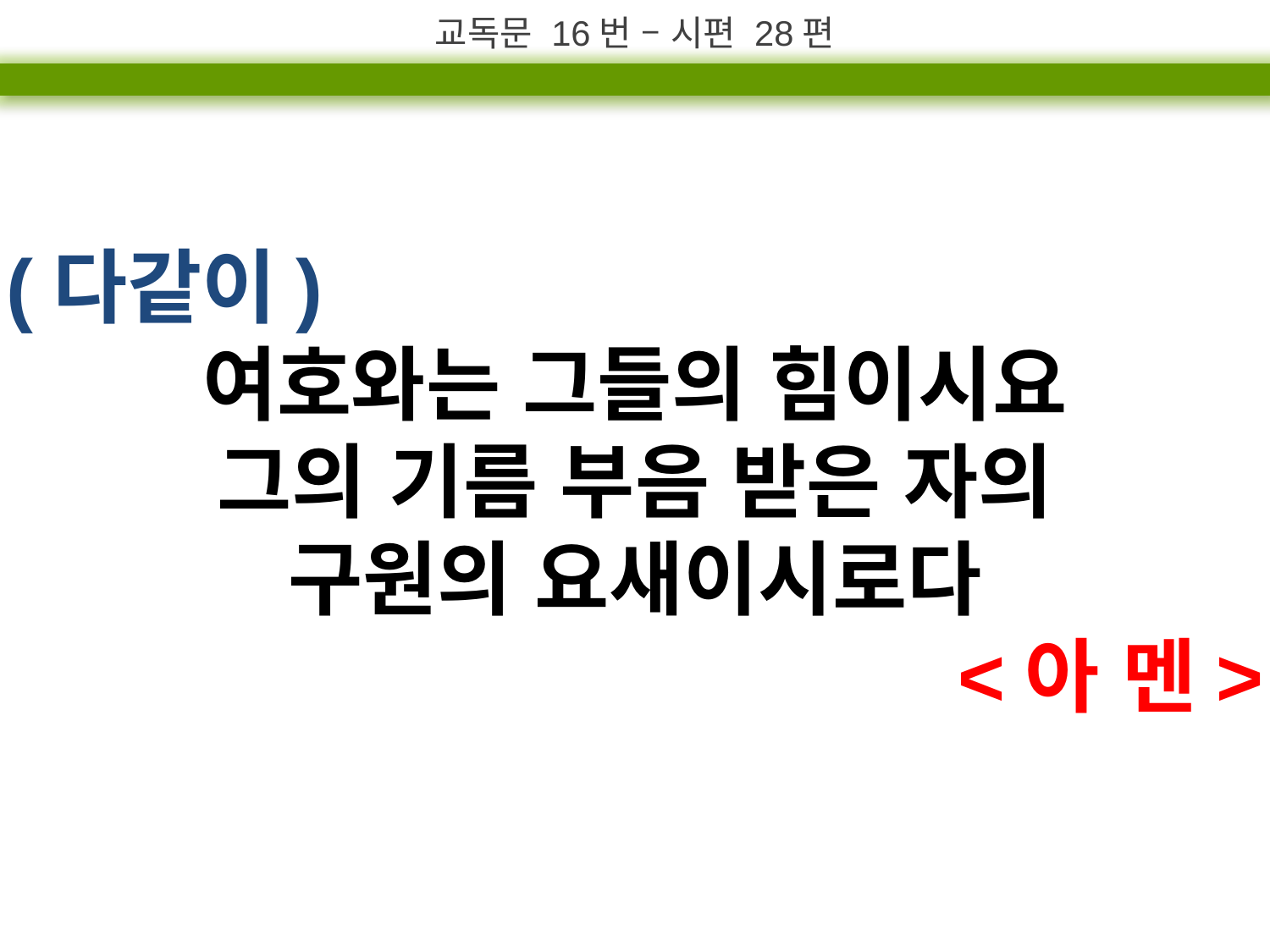

교독문 16번 – 시편 28편

(다같이)
여호와는 그들의 힘이시요
그의 기름 부음 받은 자의
구원의 요새이시로다
<아 멘>